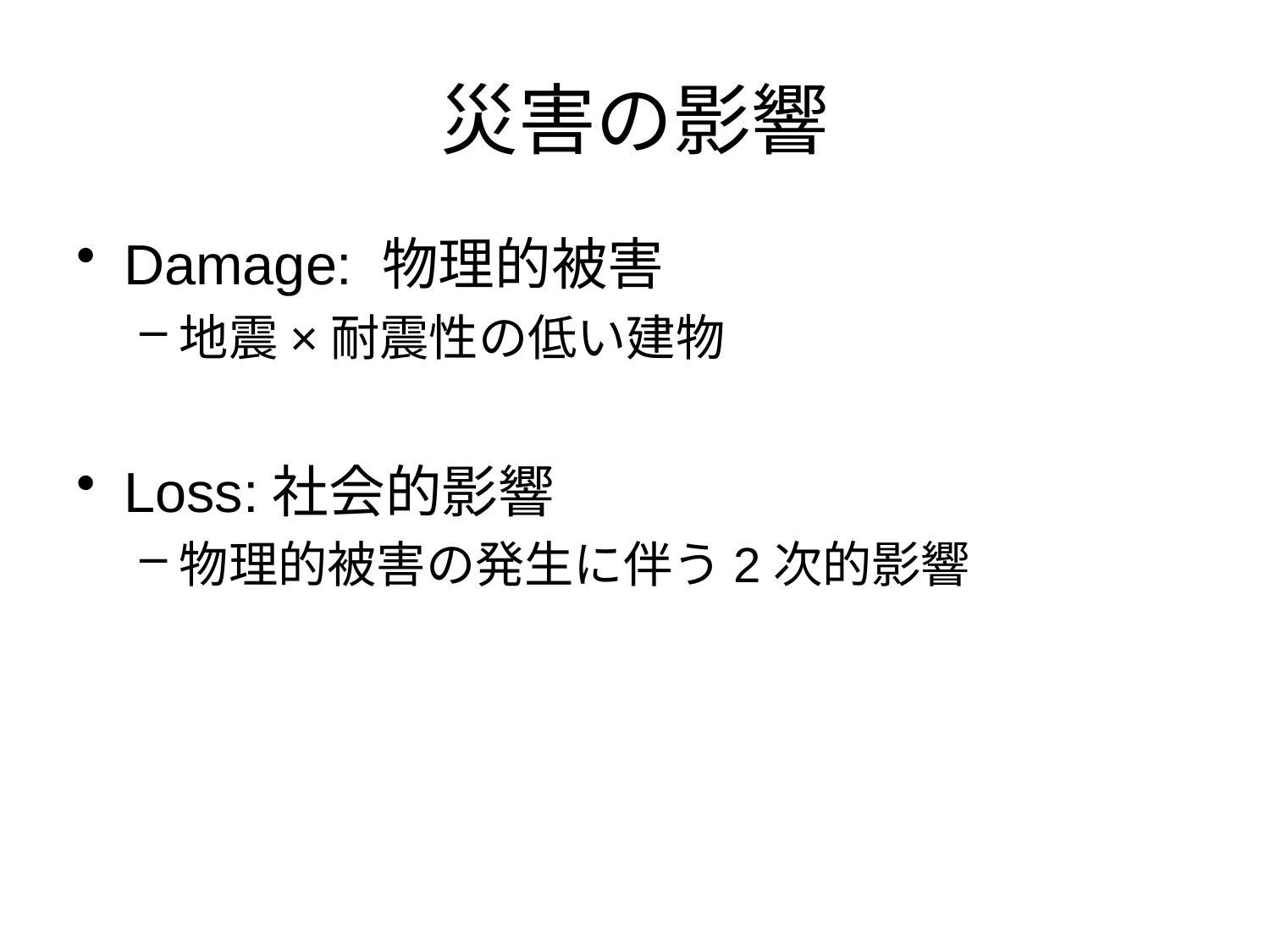

# 災害の影響
Damage: 物理的被害
地震×耐震性の低い建物

Loss:社会的影響
物理的被害の発生に伴う2次的影響